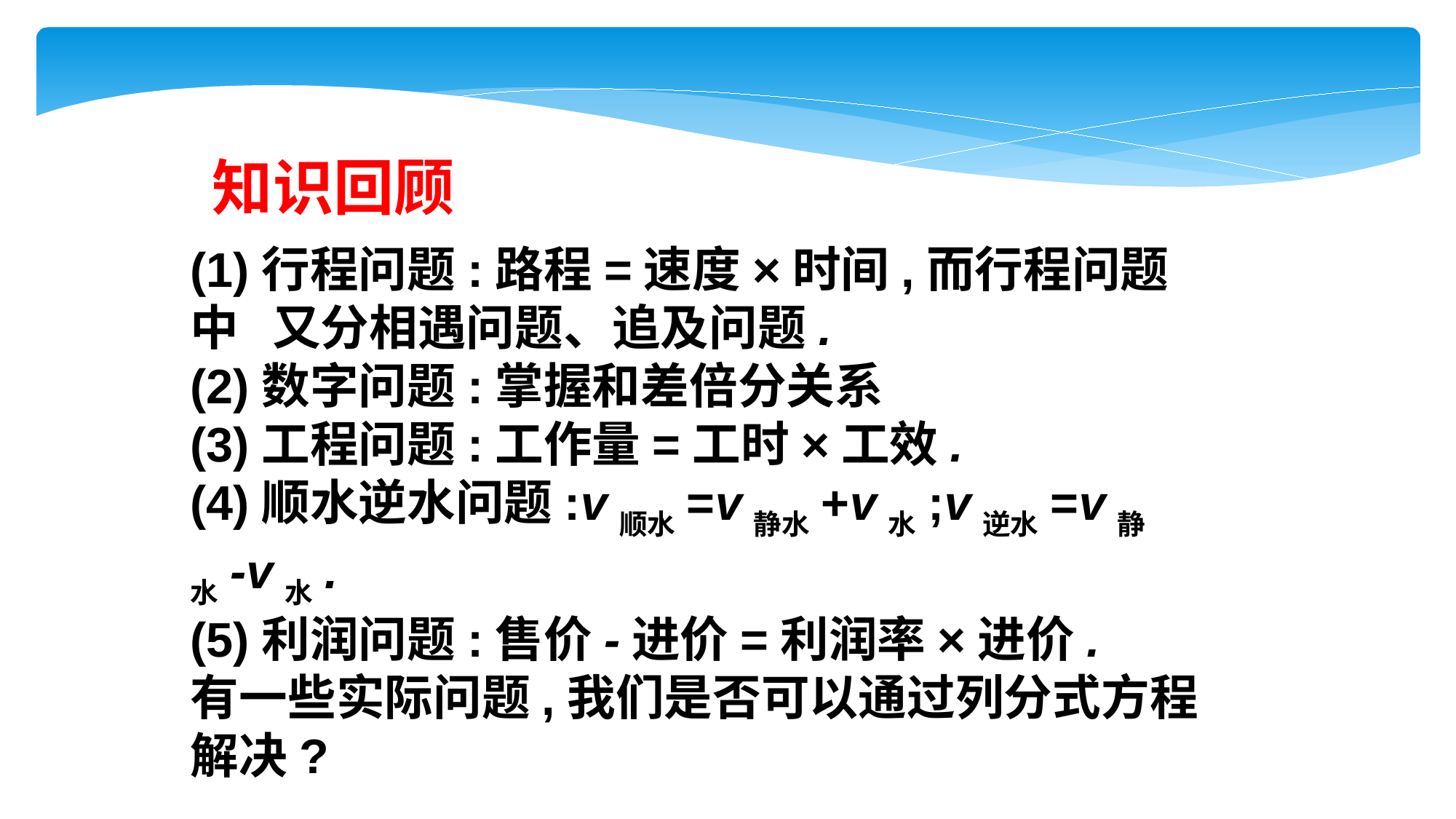

知识回顾
(1)行程问题:路程=速度×时间,而行程问题中   又分相遇问题、追及问题.
(2)数字问题:掌握和差倍分关系
(3)工程问题:工作量=工时×工效.
(4)顺水逆水问题:v顺水=v静水+v水;v逆水=v静水-v水.
(5)利润问题:售价-进价=利润率×进价.
有一些实际问题,我们是否可以通过列分式方程解决?